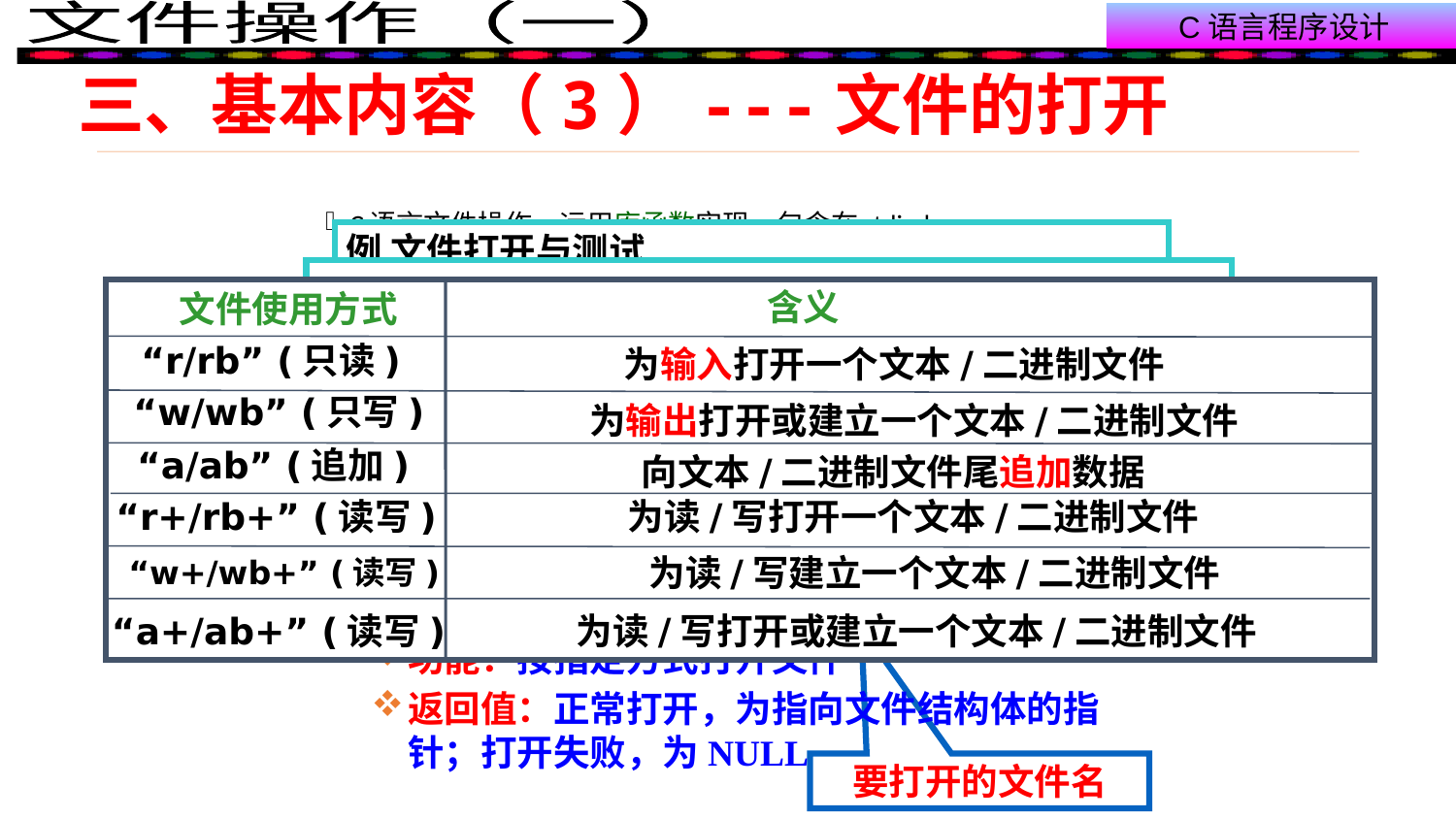

# 三、基本内容（3）---文件的打开

C语言文件操作，运用库函数实现，包含在stdio.h
文件使用方式:打开文件-->文件读/写-->关闭文件
系统自动打开和关闭三个标准文件：
标准输入------键盘                stdin
标准输出------显示器            stdout
标准出错输出-----显示器     stderr
打开文件fopen
函数原型： FILE    *fopen(char  *name,char *mode)
例 文件打开与测试
     FILE   *fp;
      fp=fopen(“aa.c”,“w”);
      if(fp==NULL)
     {     printf(“File open error!\n”);
            exit(0);
     }
例  FILE  *fp;
        char  *filename=“d:\\ss_c\\test.dat”
        fp= fopen(filename,”r”);

含义
文件使用方式

“r/rb” (只读)
为输入打开一个文本/二进制文件

“w/wb” (只写)

为输出打开或建立一个文本/二进制文件
“a/ab” (追加)
向文本/二进制文件尾追加数据

“r+/rb+” (读写)
为读/写打开一个文本/二进制文件

为读/写建立一个文本/二进制文件
“w+/wb+” (读写)

“a+/ab+” (读写)
为读/写打开或建立一个文本/二进制文件
例  FILE  *fp;
        fp= fopen (“d:\\ss_c\\test.dat”,”r”);
文件使用方式
功能：按指定方式打开文件
返回值：正常打开，为指向文件结构体的指针；打开失败，为NULL
要打开的文件名